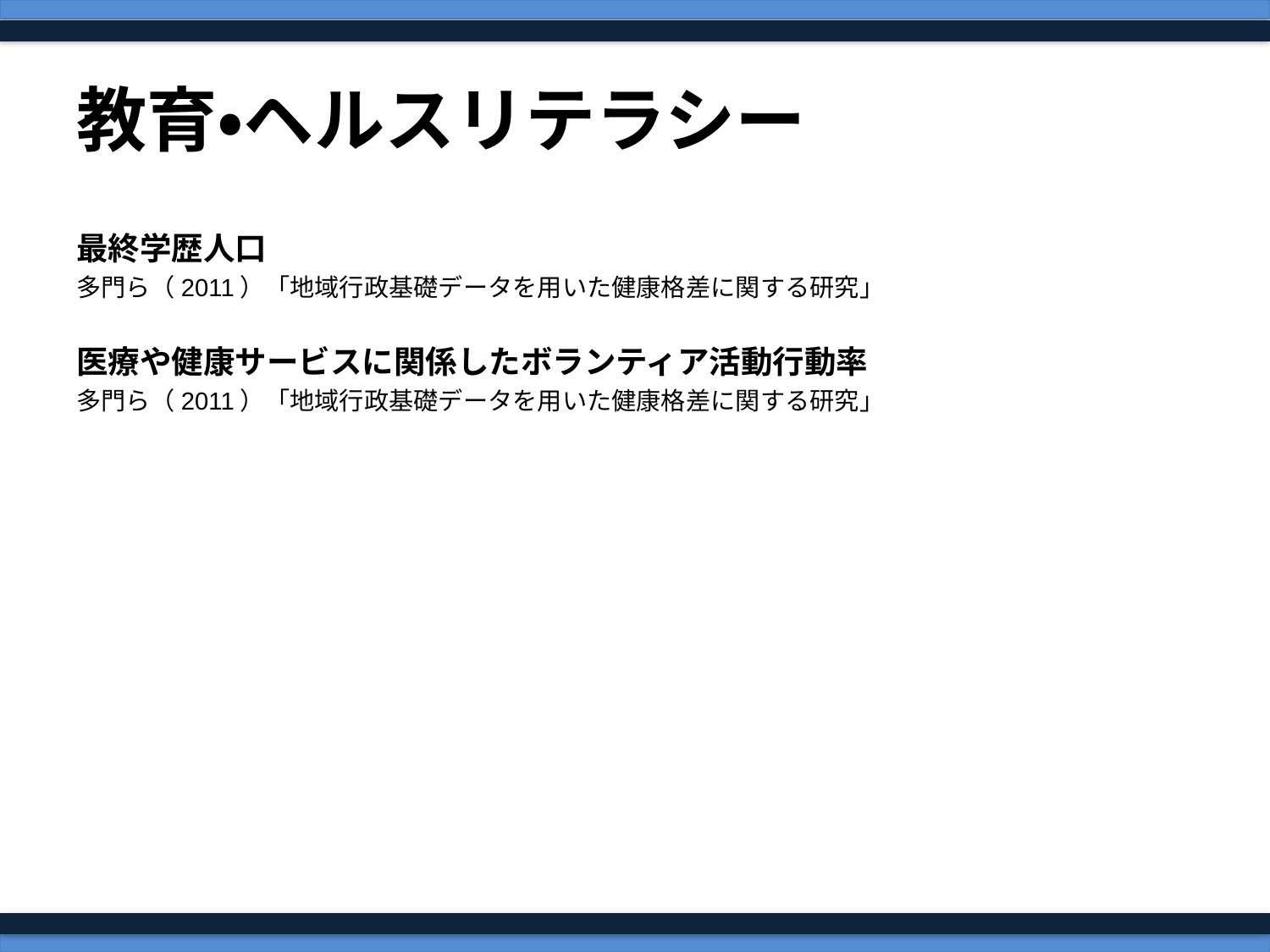

# 教育・ヘルスリテラシー
最終学歴人口
多門ら（2011）「地域行政基礎データを用いた健康格差に関する研究」

医療や健康サービスに関係したボランティア活動行動率
多門ら（2011）「地域行政基礎データを用いた健康格差に関する研究」